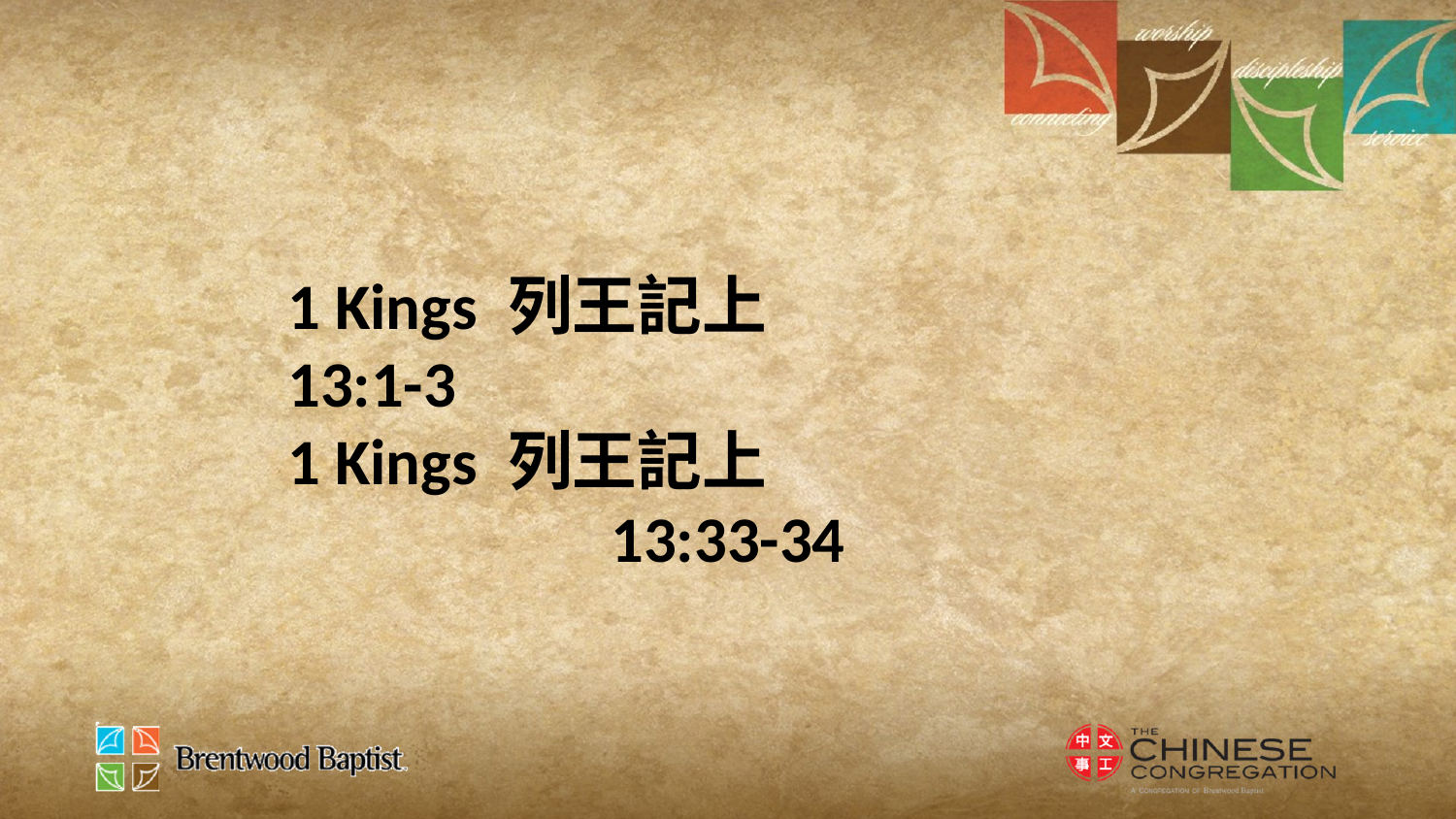

1 Kings 列王記上
13:1-3
1 Kings 列王記上
13:33-34